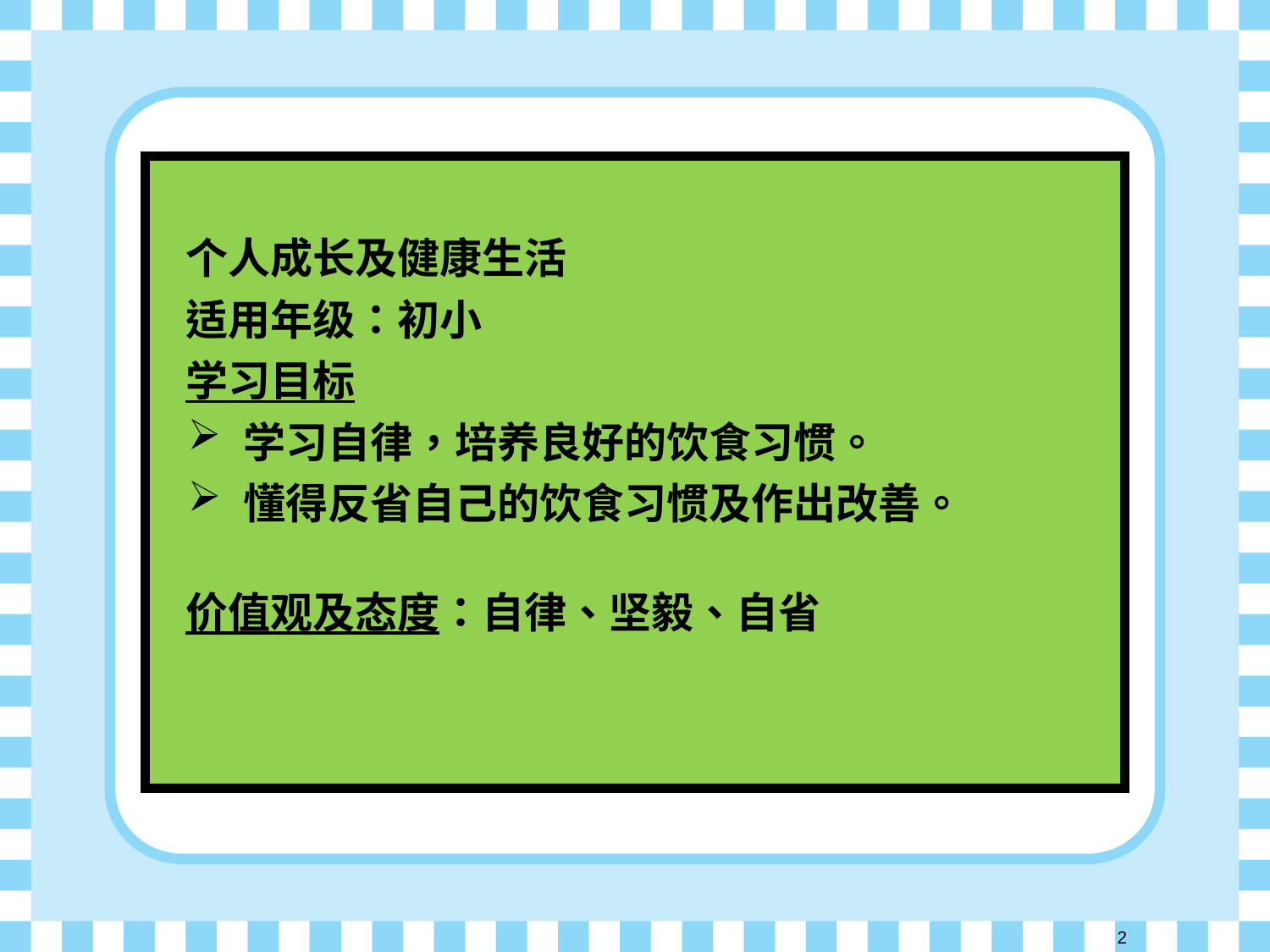

| 个人成长及健康生活 适用年级：初小 学习目标 学习自律，培养良好的饮食习惯。 懂得反省自己的饮食习惯及作出改善。 价值观及态度：自律、坚毅、自省 |
| --- |
2